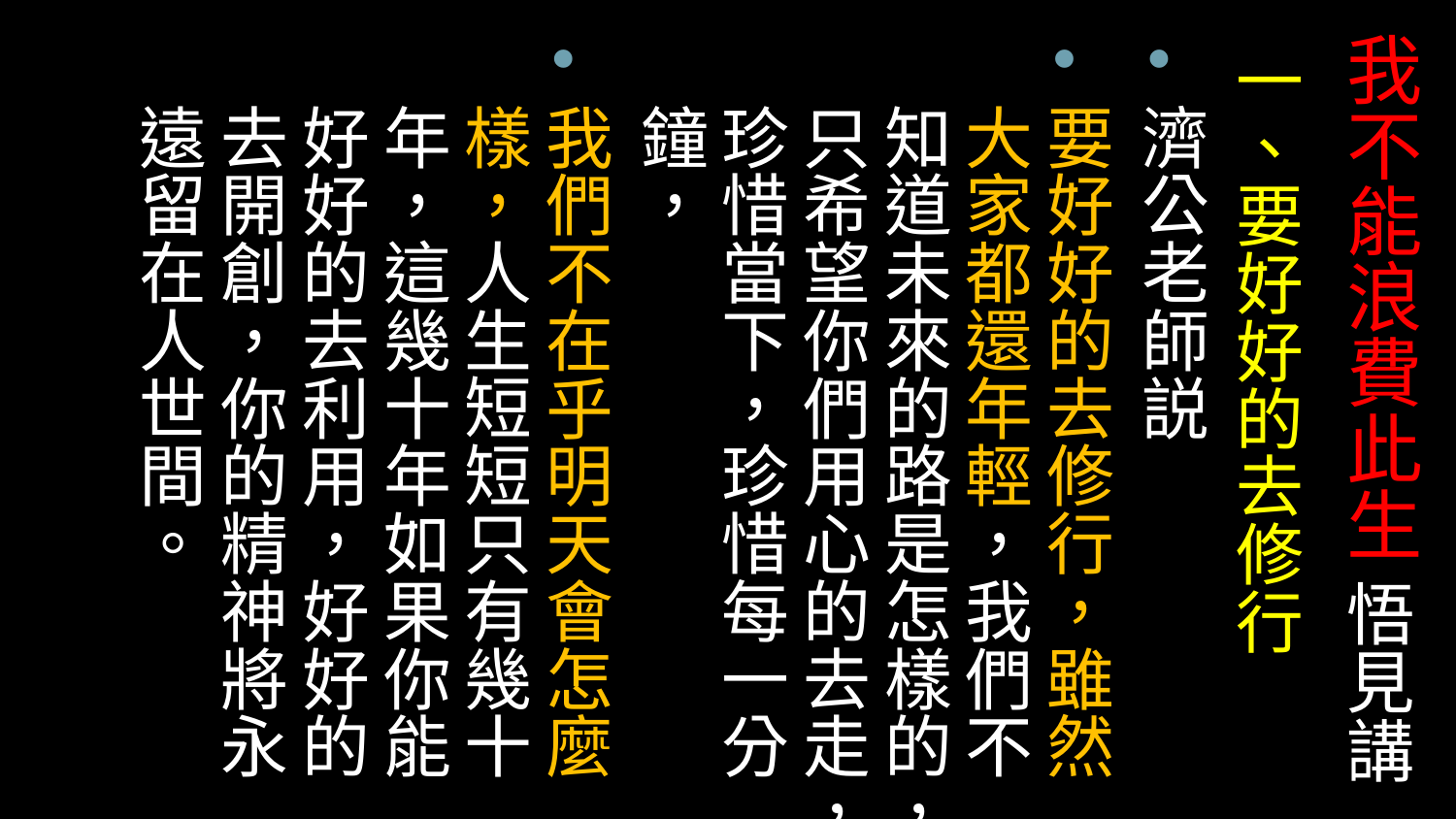

# 我不能浪費此生 悟見講
一、要好好的去修行
濟公老師説
要好好的去修行，雖然大家都還年輕，我們不知道未來的路是怎樣的，只希望你們用心的去走，珍惜當下，珍惜每一分鐘，
我們不在乎明天會怎麼樣，人生短短只有幾十年，這幾十年如果你能好好的去利用，好好的去開創，你的精神將永遠留在人世間。